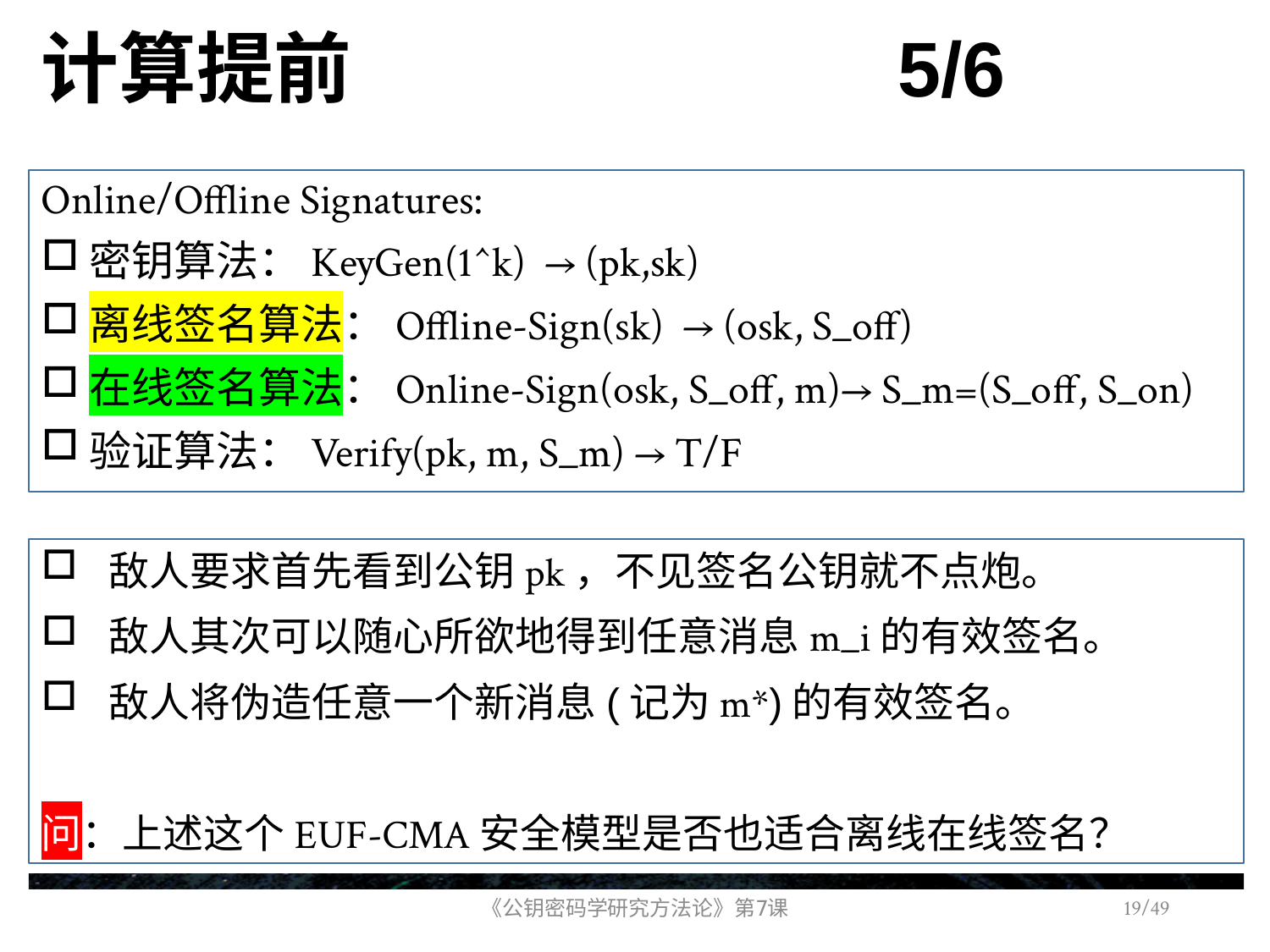

# 计算提前                              5/6
Online/Offline Signatures:
密钥算法：KeyGen(1^k)  → (pk,sk)
离线签名算法：Offline-Sign(sk)  → (osk, S_off)
在线签名算法：Online-Sign(osk, S_off, m)→ S_m=(S_off, S_on)
验证算法：Verify(pk, m, S_m) → T/F
敌人要求首先看到公钥pk，不见签名公钥就不点炮。
敌人其次可以随心所欲地得到任意消息m_i的有效签名。
敌人将伪造任意一个新消息(记为m*)的有效签名。

问：上述这个EUF-CMA安全模型是否也适合离线在线签名？
《公钥密码学研究方法论》第7课
19/49